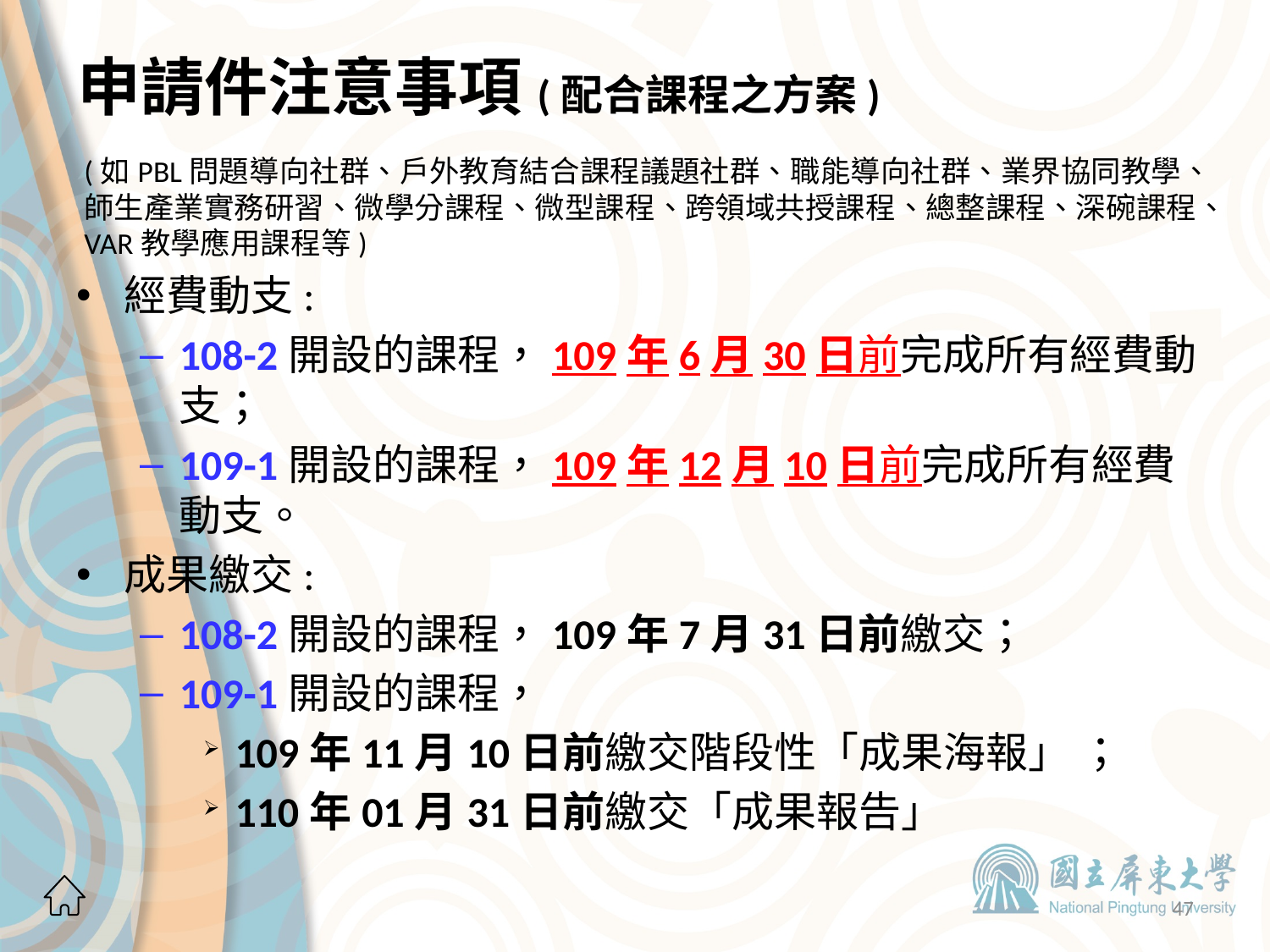

# 申請件注意事項(配合課程之方案)
(如PBL問題導向社群、戶外教育結合課程議題社群、職能導向社群、業界協同教學、師生產業實務研習、微學分課程、微型課程、跨領域共授課程、總整課程、深碗課程、VAR教學應用課程等)
經費動支:
108-2開設的課程，109年6月30日前完成所有經費動支；
109-1開設的課程，109年12月10日前完成所有經費動支。
成果繳交:
108-2開設的課程，109年7月31日前繳交；
109-1開設的課程，
109年11月10日前繳交階段性「成果海報」 ；
110年01月31日前繳交「成果報告」

47